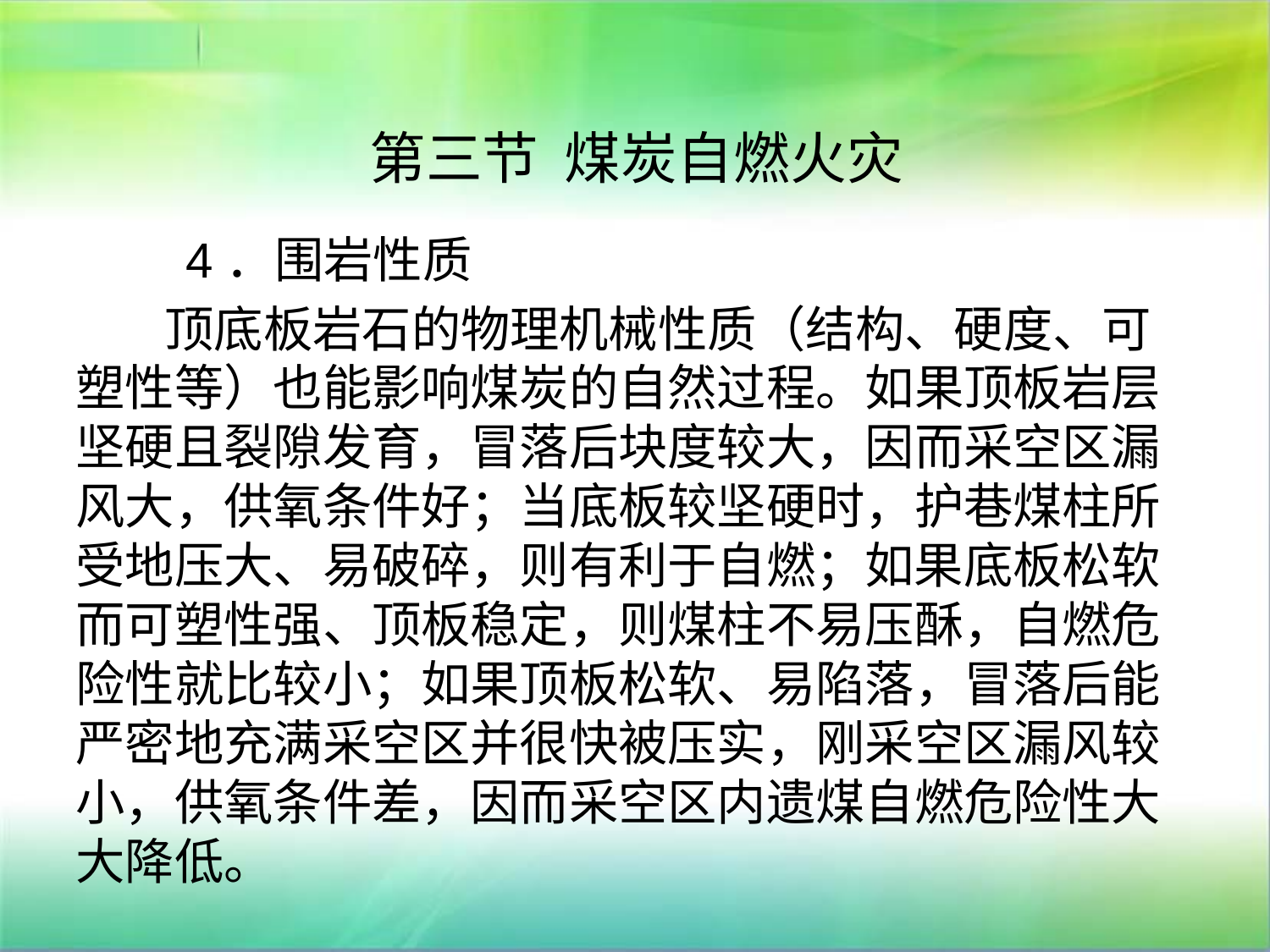

# 第三节  煤炭自燃火灾
        4．围岩性质
       顶底板岩石的物理机械性质（结构、硬度、可塑性等）也能影响煤炭的自然过程。如果顶板岩层坚硬且裂隙发育，冒落后块度较大，因而采空区漏风大，供氧条件好；当底板较坚硬时，护巷煤柱所受地压大、易破碎，则有利于自燃；如果底板松软而可塑性强、顶板稳定，则煤柱不易压酥，自燃危险性就比较小；如果顶板松软、易陷落，冒落后能严密地充满采空区并很快被压实，刚采空区漏风较小，供氧条件差，因而采空区内遗煤自燃危险性大大降低。